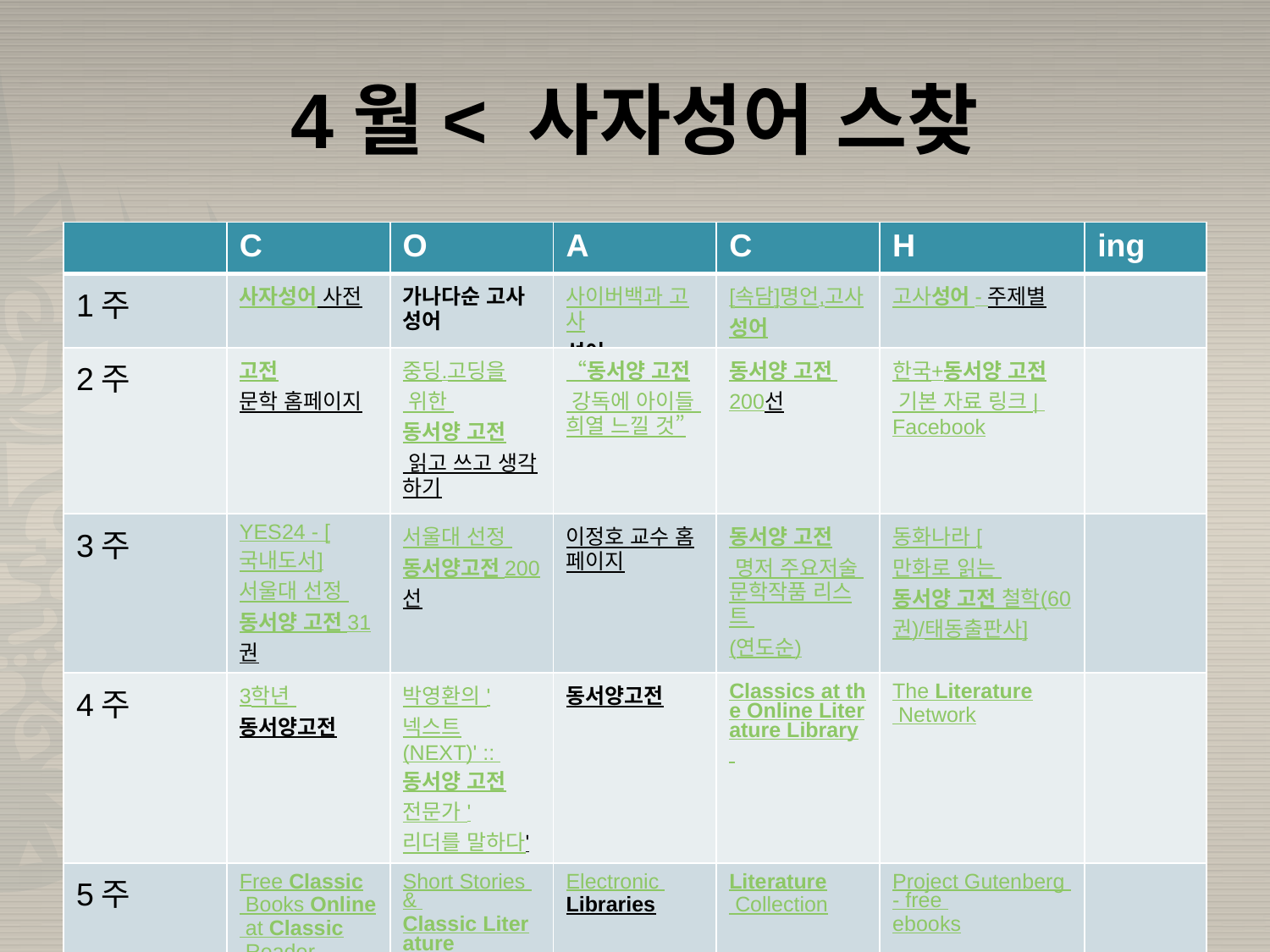

# 4월< 사자성어 스찾
|  | C | O | A | C | H | ing |
| --- | --- | --- | --- | --- | --- | --- |
| 1주 | 사자성어 사전 | 가나다순 고사성어 | 사이버백과 고사성어 | [속담]명언,고사성어 | 고사성어 - 주제별 |  |
| 2주 | 고전문학 홈페이지 | 중딩.고딩을 위한 동서양 고전 읽고 쓰고 생각하기 | “동서양 고전 강독에 아이들 희열 느낄 것” | 동서양 고전 200선 | 한국+동서양 고전 기본 자료 링크 | Facebook |  |
| 3주 | YES24 - [국내도서]서울대 선정 동서양 고전 31권 | 서울대 선정 동서양고전 200선 | 이정호 교수 홈페이지 | 동서양 고전 명저 주요저술 문학작품 리스트 (연도순) | 동화나라 [만화로 읽는 동서양 고전 철학(60권)/태동출판사] |  |
| 4주 | 3학년 동서양고전 | 박영환의 '넥스트(NEXT)' :: 동서양 고전전문가 '리더를 말하다' | 동서양고전 | Classics at the Online Literature Library | The Literature Network |  |
| 5주 | Free Classic Books Online at Classic Reader | Short Stories & Classic Literature from around the World | Electronic Libraries | Literature Collection | Project Gutenberg - free ebooks |  |